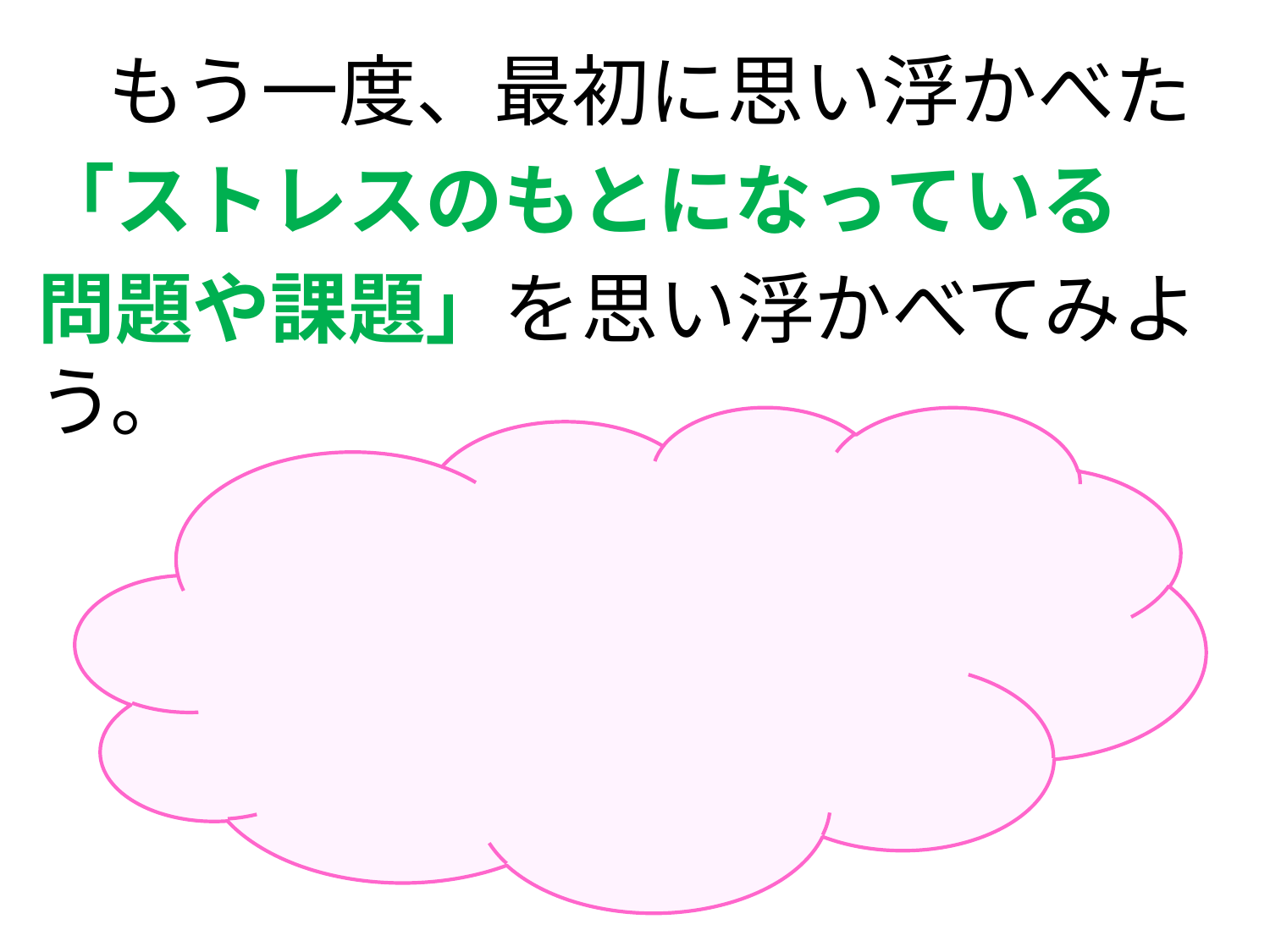

もう一度、最初に思い浮かべた
「ストレスのもとになっている
問題や課題」を思い浮かべてみよう。